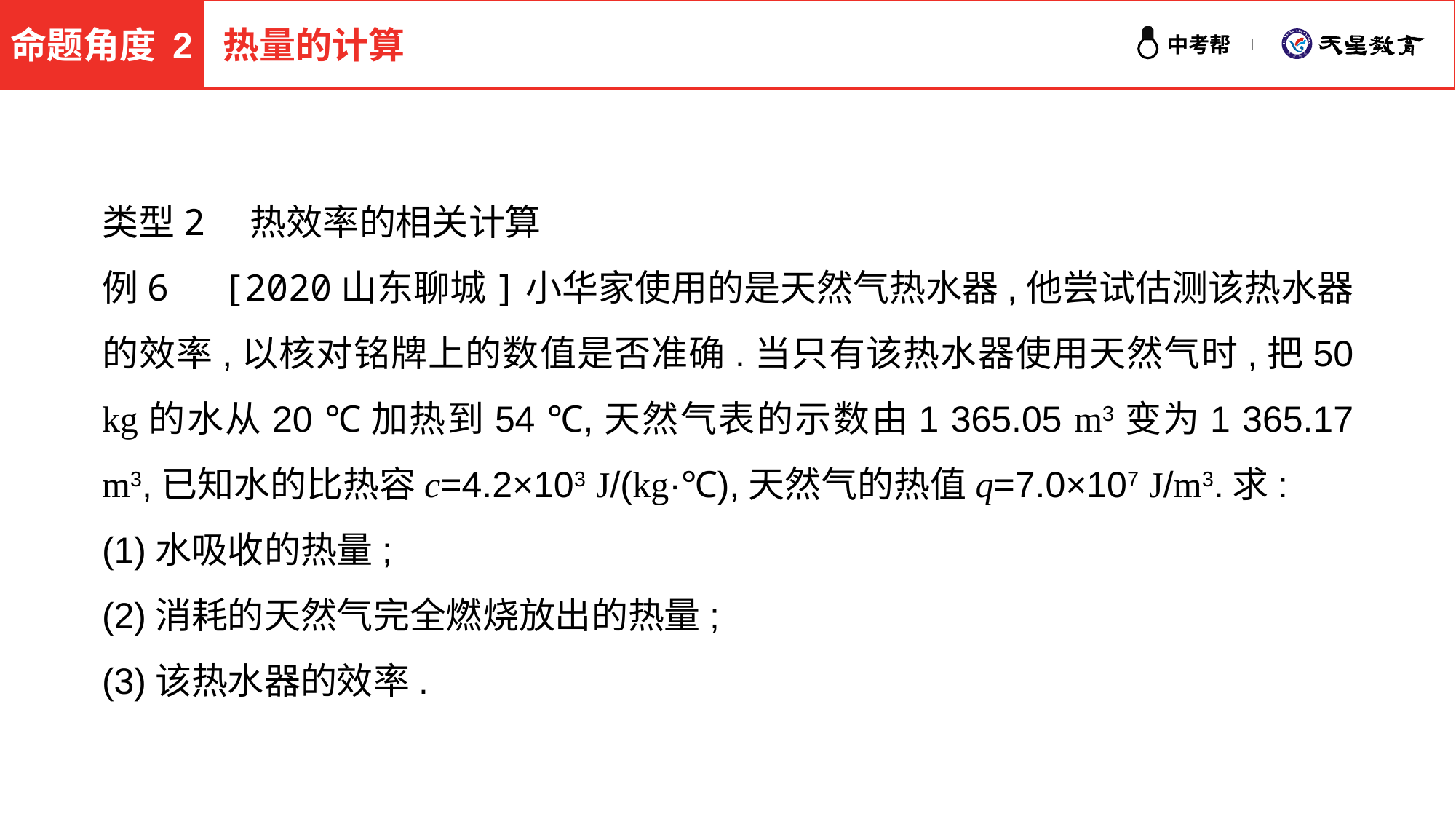

命题角度 2
热量的计算
类型2　热效率的相关计算
例6　[2020山东聊城]小华家使用的是天然气热水器,他尝试估测该热水器的效率,以核对铭牌上的数值是否准确.当只有该热水器使用天然气时,把50 kg的水从20 ℃加热到54 ℃,天然气表的示数由1 365.05 m3变为1 365.17 m3,已知水的比热容c=4.2×103 J/(kg·℃),天然气的热值q=7.0×107 J/m3.求:
(1)水吸收的热量;
(2)消耗的天然气完全燃烧放出的热量;
(3)该热水器的效率.